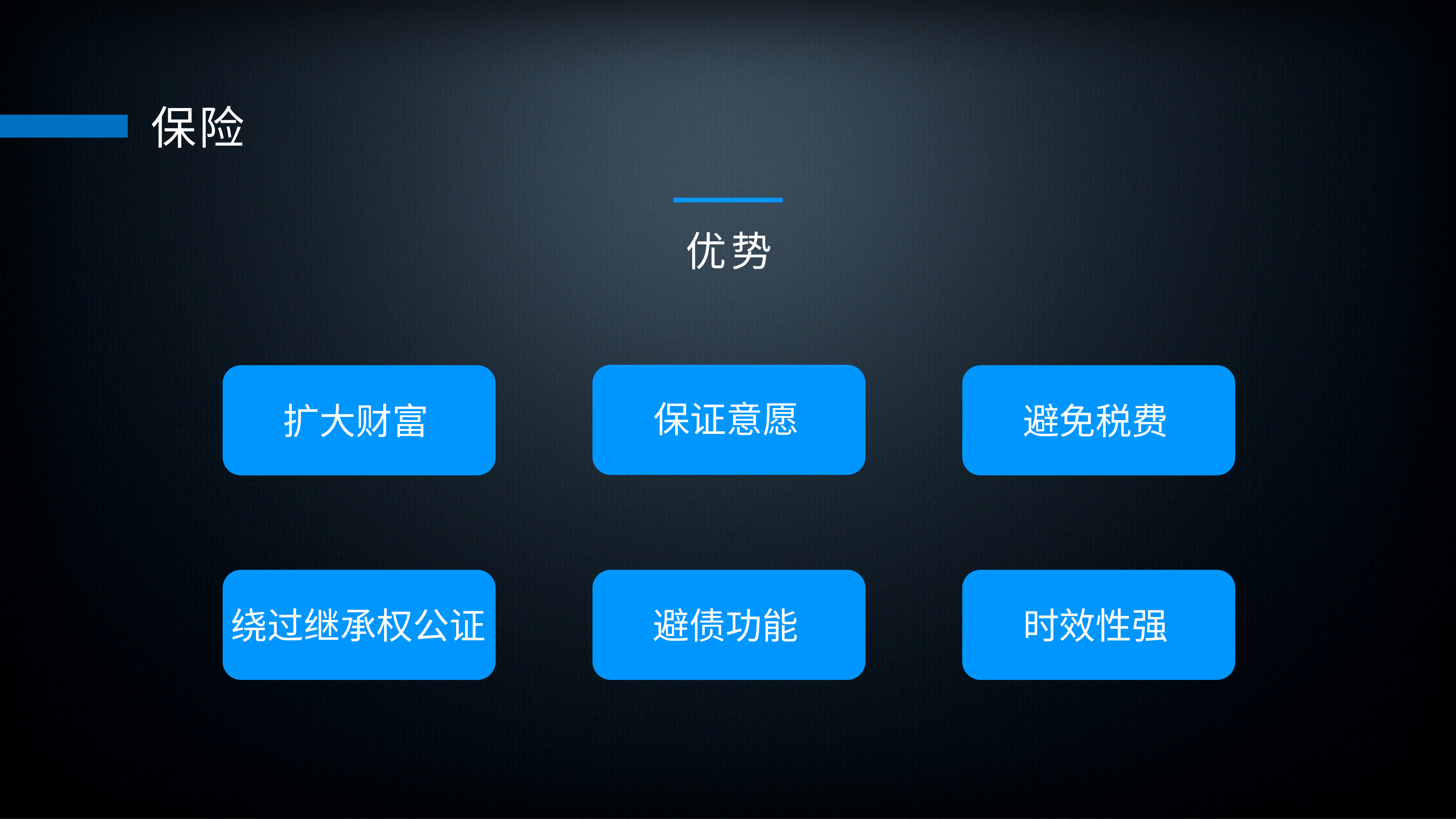

保险

优势

保证意愿

扩大财富

避免税费

绕过继承权公证

时效性强

避债功能